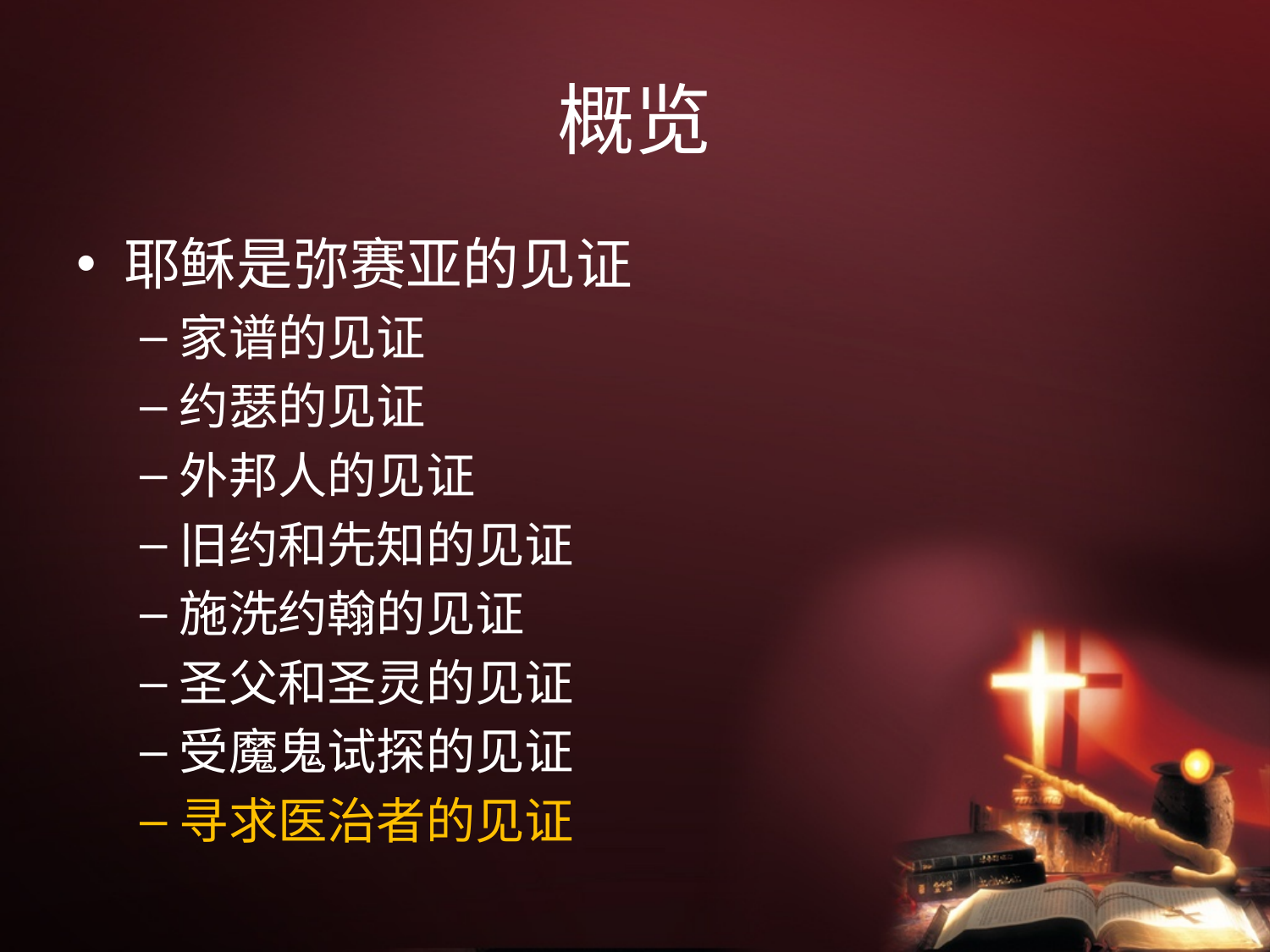

# 概览
耶稣是弥赛亚的见证
家谱的见证
约瑟的见证
外邦人的见证
旧约和先知的见证
施洗约翰的见证
圣父和圣灵的见证
受魔鬼试探的见证
寻求医治者的见证